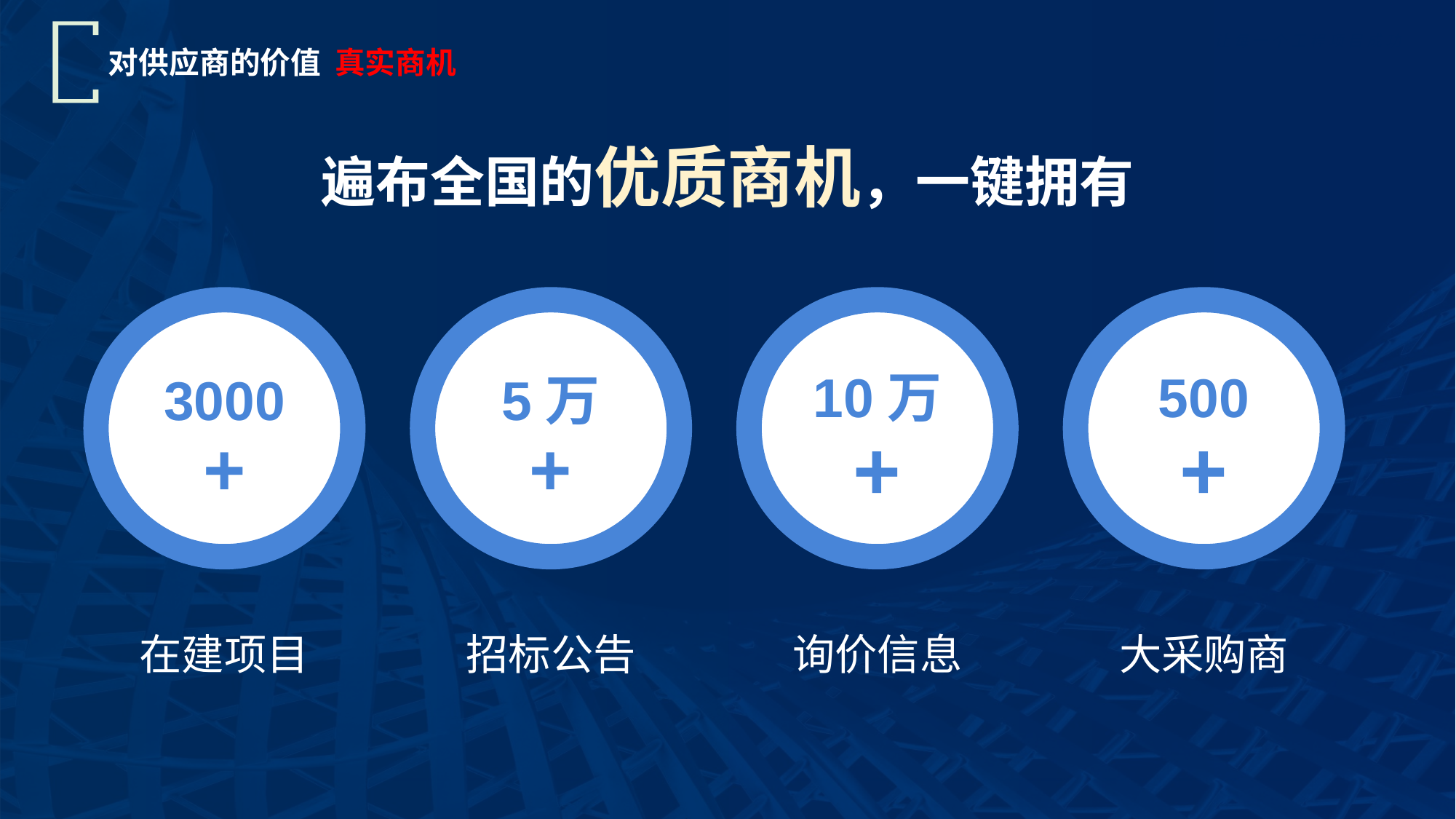

# 对供应商的价值  真实商机
遍布全国的优质商机，一键拥有

3000
+
在建项目

5万
+
招标公告

10万
+
询价信息

500
+
大采购商